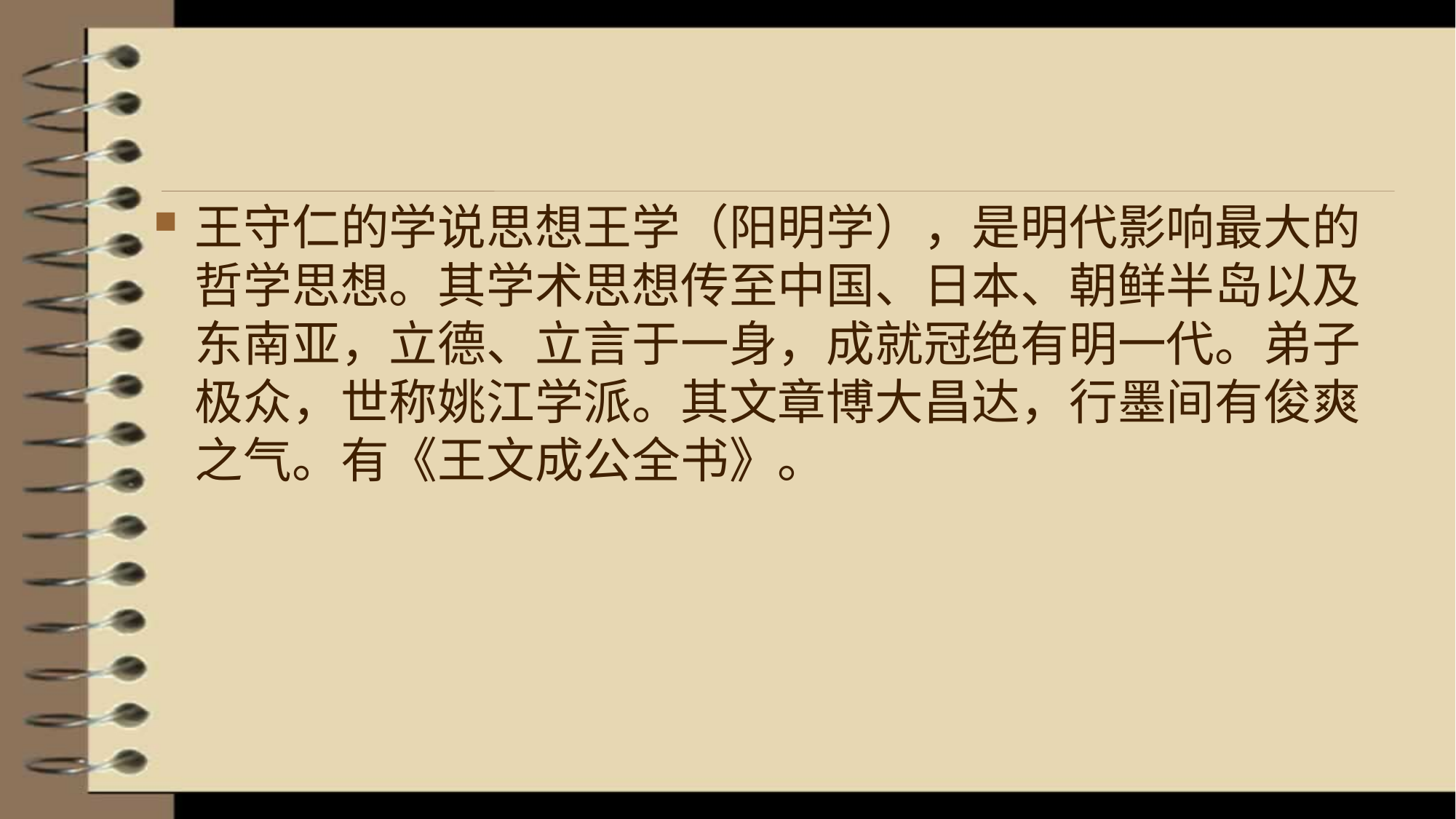

#
王守仁的学说思想王学（阳明学），是明代影响最大的哲学思想。其学术思想传至中国、日本、朝鲜半岛以及东南亚，立德、立言于一身，成就冠绝有明一代。弟子极众，世称姚江学派。其文章博大昌达，行墨间有俊爽之气。有《王文成公全书》。